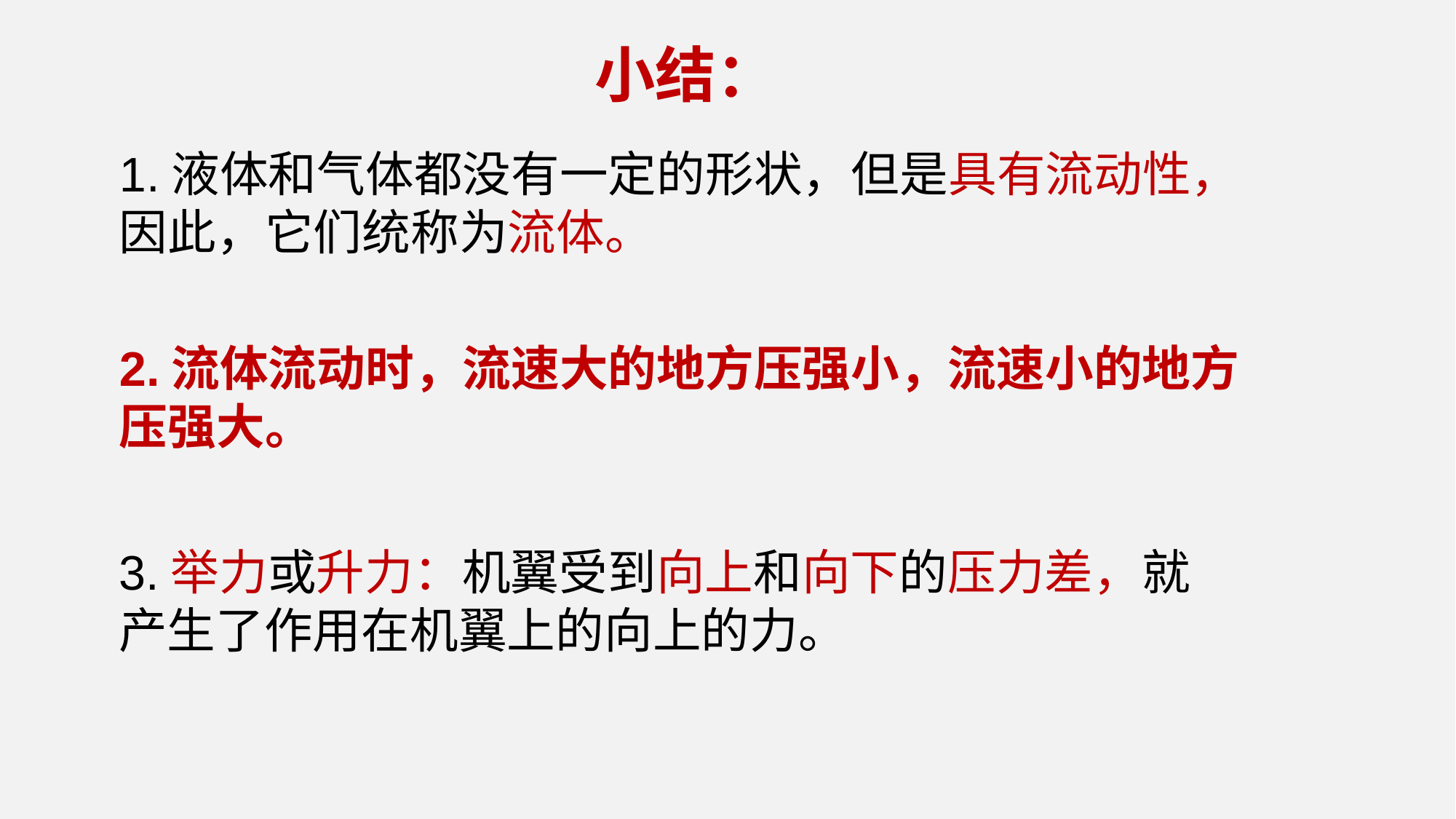

小结：
1.液体和气体都没有一定的形状，但是具有流动性，因此，它们统称为流体。
2.流体流动时，流速大的地方压强小，流速小的地方压强大。
3.举力或升力：机翼受到向上和向下的压力差，就产生了作用在机翼上的向上的力。